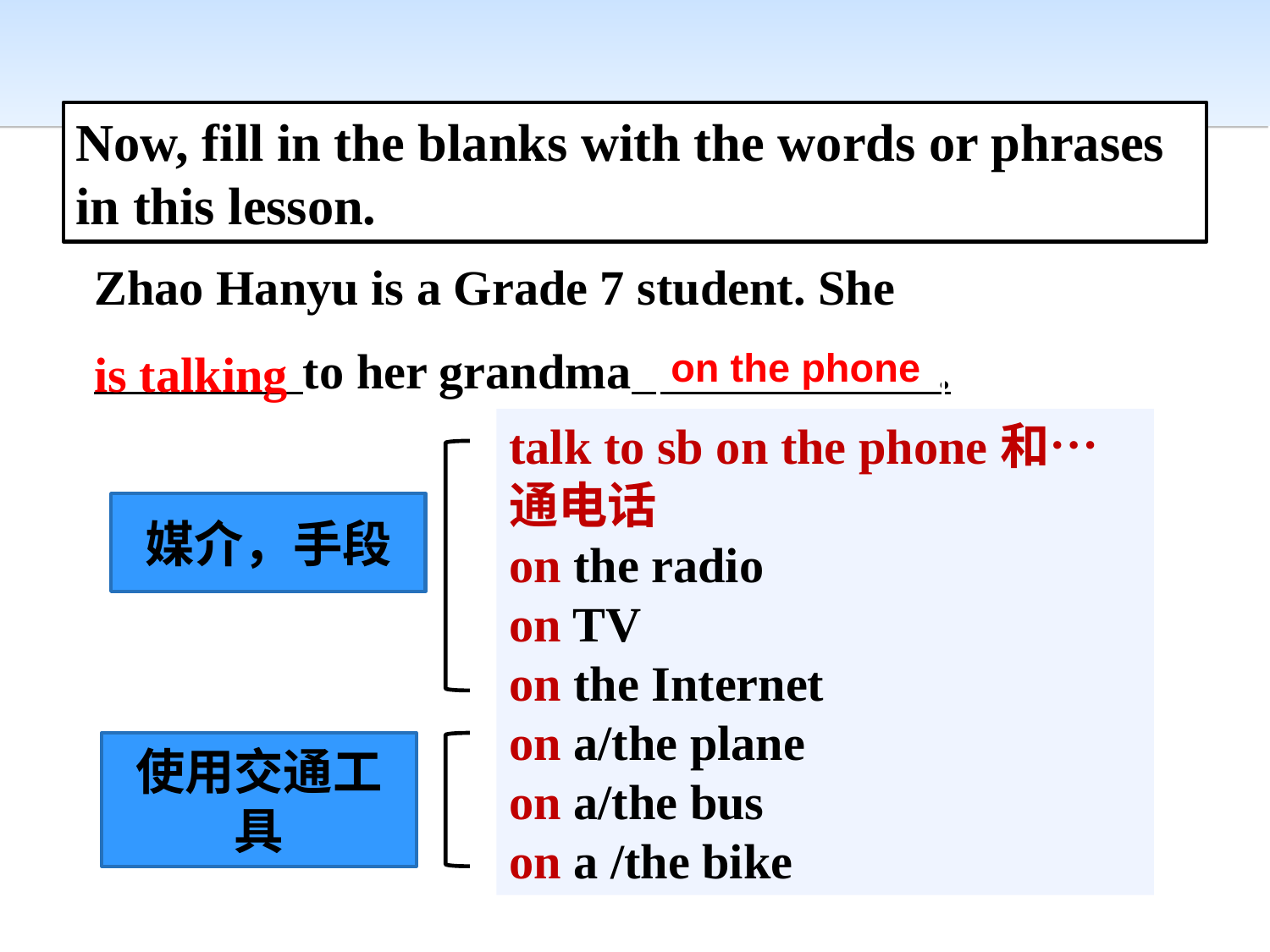

Now, fill in the blanks with the words or phrases in this lesson.
Zhao Hanyu is a Grade 7 student. She
                 to her grandma                         .
is talking
on the phone
talk to sb on the phone和…通电话
on the radio
on TV
on the Internet
on a/the plane
on a/the bus
on a /the bike

媒介，手段
使用交通工具